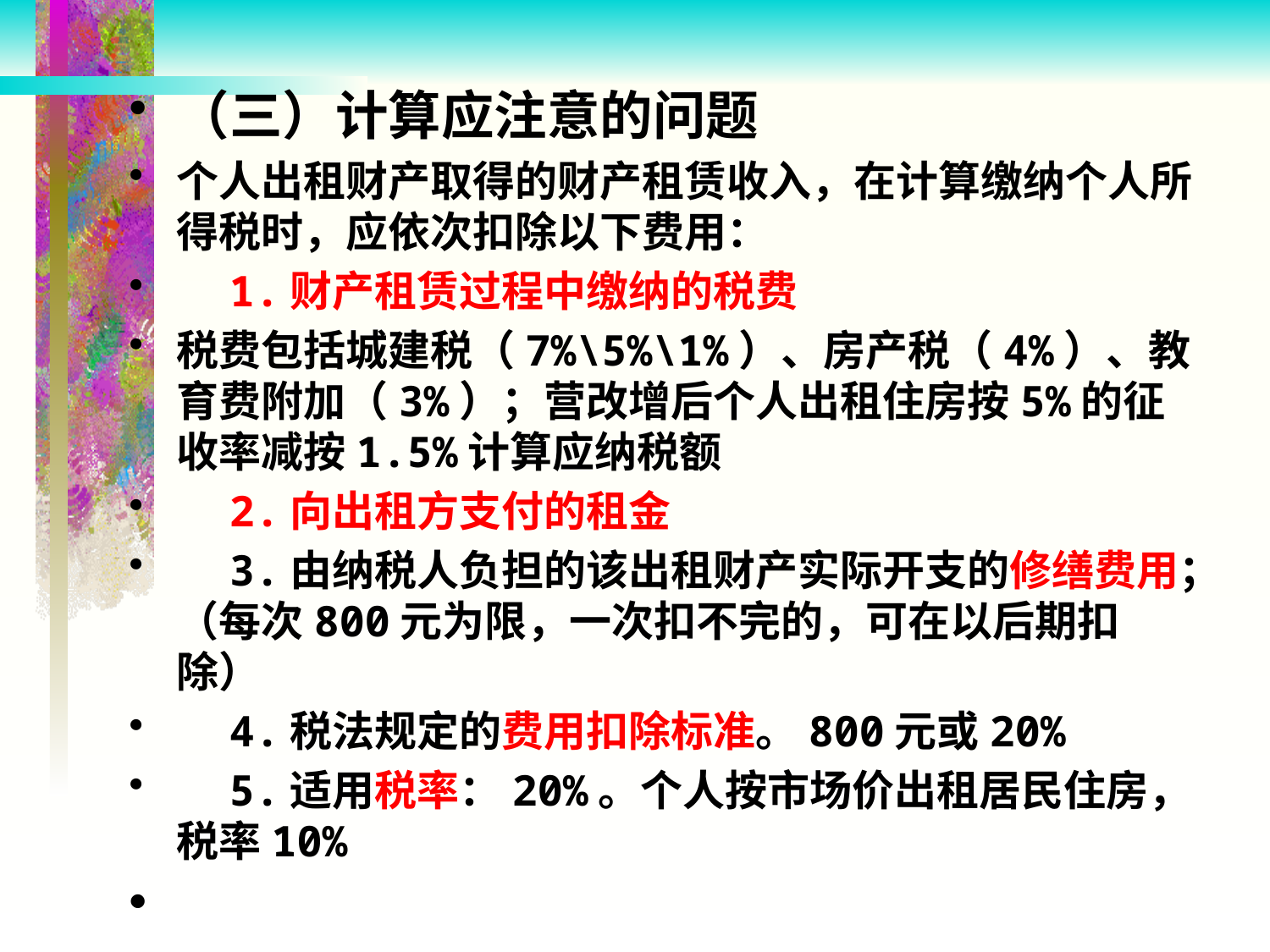

（三）计算应注意的问题
个人出租财产取得的财产租赁收入，在计算缴纳个人所得税时，应依次扣除以下费用：
　1.财产租赁过程中缴纳的税费
税费包括城建税（7%\5%\1%）、房产税（4%）、教育费附加（3%）；营改增后个人出租住房按5%的征收率减按1.5%计算应纳税额
　2.向出租方支付的租金
　3.由纳税人负担的该出租财产实际开支的修缮费用；（每次800元为限，一次扣不完的，可在以后期扣除）
　4.税法规定的费用扣除标准。800元或20%
　5.适用税率：20%。个人按市场价出租居民住房，税率10%